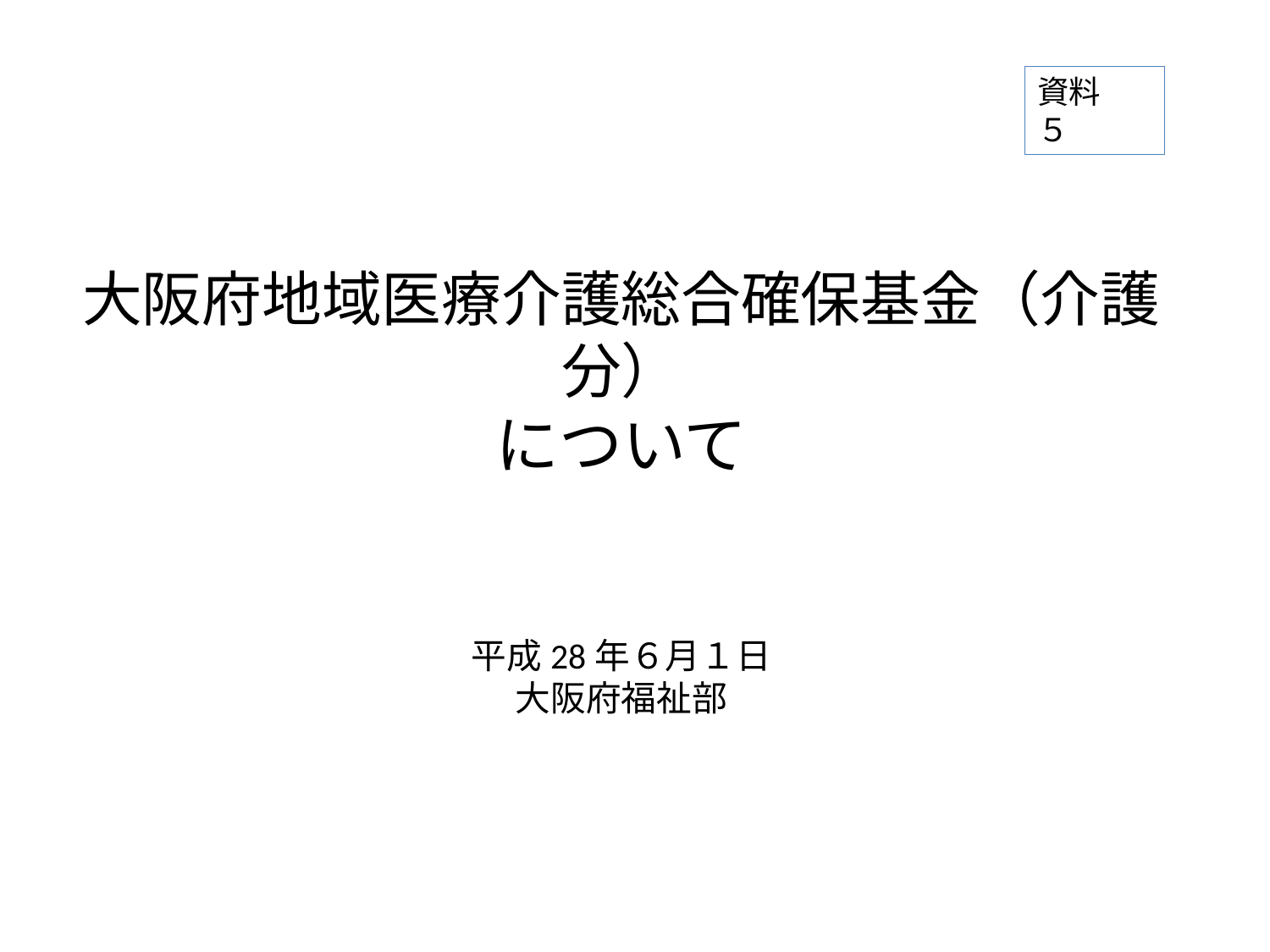

資料　５
# 大阪府地域医療介護総合確保基金（介護分） について 平成28年６月１日 大阪府福祉部